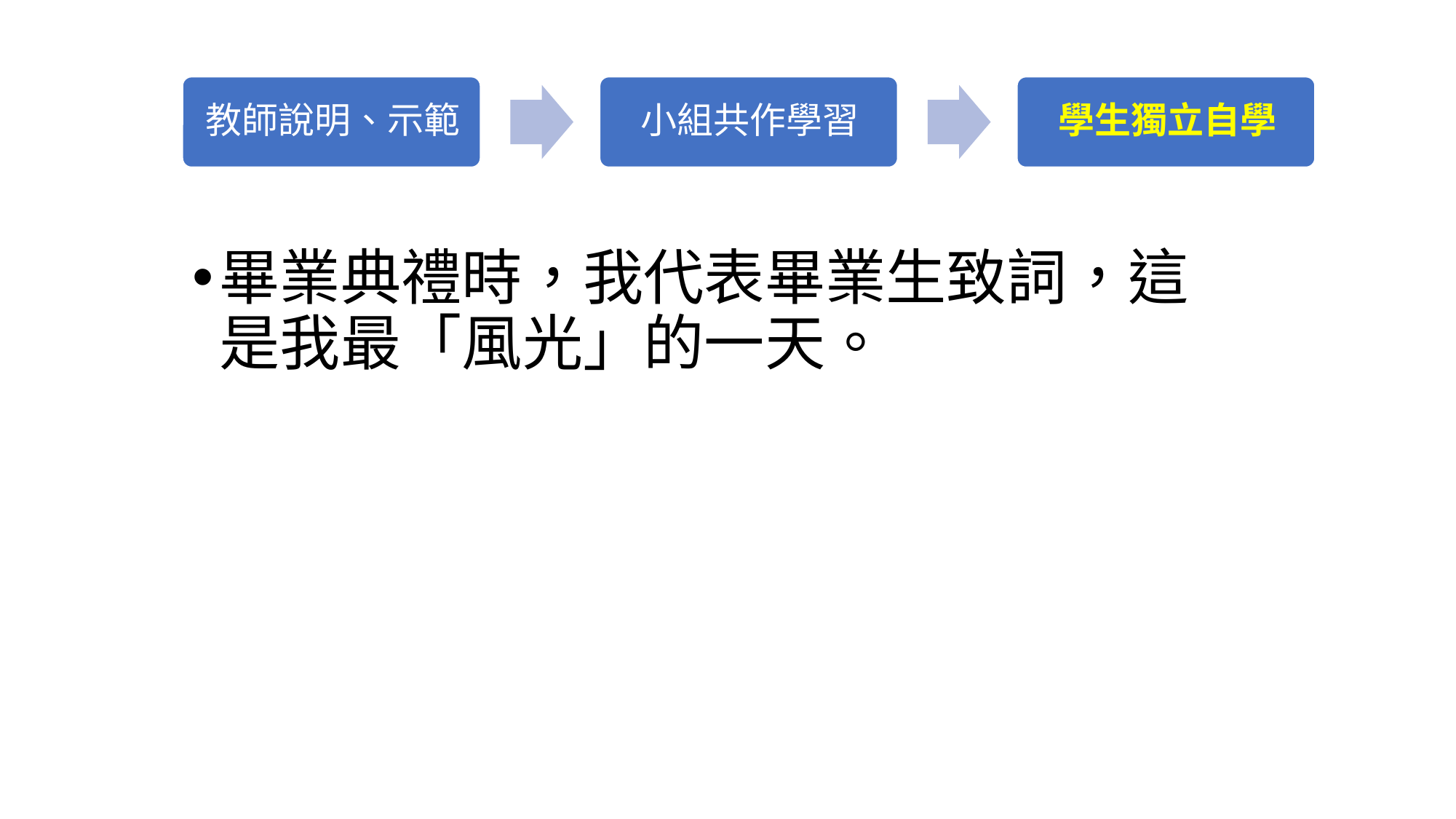

教師說明、示範

小組共作學習

學生獨立自學
畢業典禮時，我代表畢業生致詞，這是我最「風光」的一天。